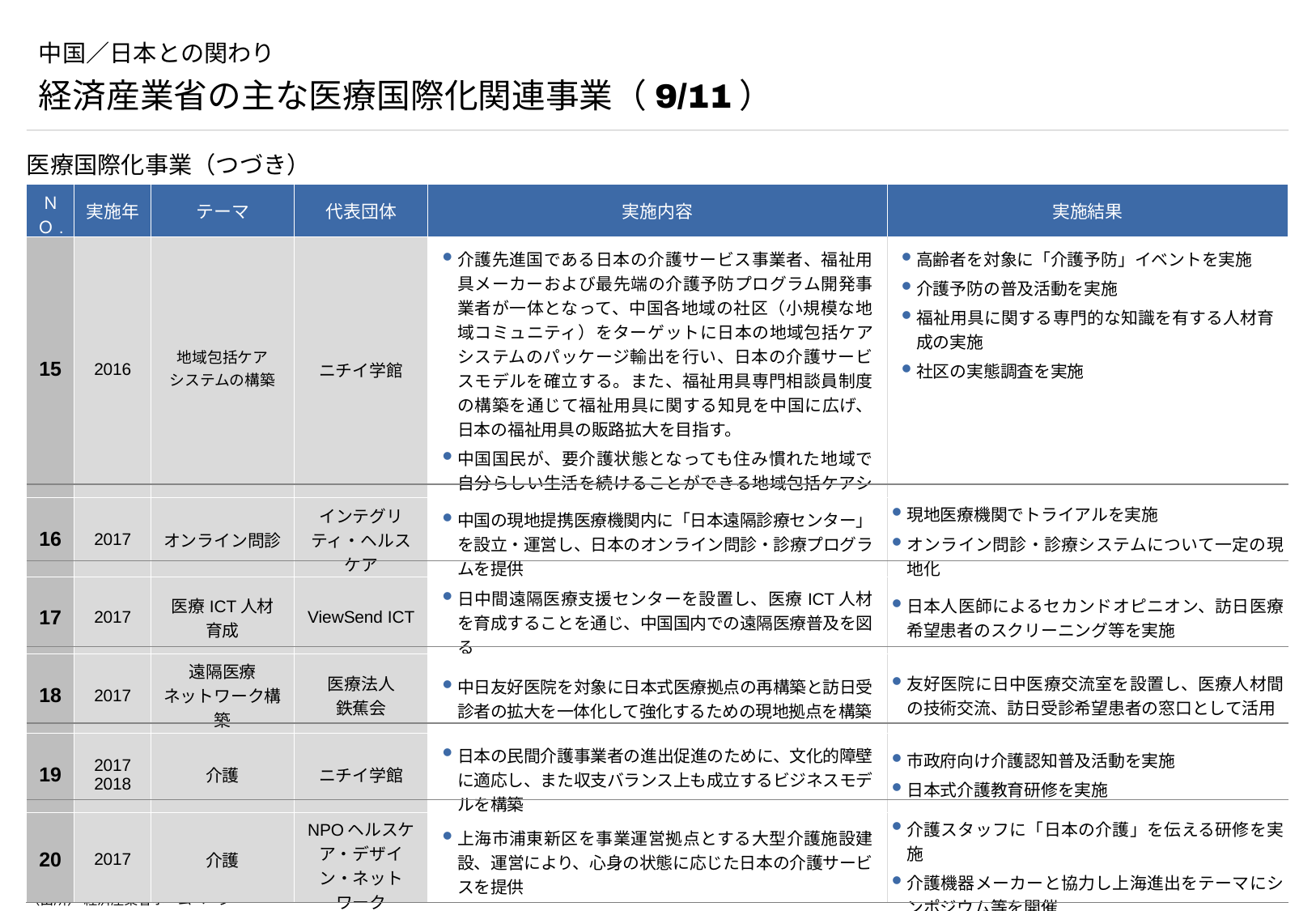

# 中国／日本との関わり
経済産業省の主な医療国際化関連事業（9/11）
医療国際化事業（つづき）
| ＮＯ. | 実施年 | テーマ | 代表団体 | 実施内容 | 実施結果 |
| --- | --- | --- | --- | --- | --- |
| 15 | 2016 | 地域包括ケア システムの構築 | ニチイ学館 | 介護先進国である日本の介護サービス事業者、福祉用具メーカーおよび最先端の介護予防プログラム開発事業者が一体となって、中国各地域の社区（小規模な地域コミュニティ）をターゲットに日本の地域包括ケアシステムのパッケージ輸出を行い、日本の介護サービスモデルを確立する。また、福祉用具専門相談員制度の構築を通じて福祉用具に関する知見を中国に広げ、日本の福祉用具の販路拡大を目指す。 中国国民が、要介護状態となっても住み慣れた地域で自分らしい生活を続けることができる地域包括ケアシステムを行政関係者、医療機関、民間事業者と共に築き、戦略的互恵関係を構築する。 | 高齢者を対象に「介護予防」イベントを実施 介護予防の普及活動を実施 福祉用具に関する専門的な知識を有する人材育成の実施 社区の実態調査を実施 |
| 16 | 2017 | オンライン問診 | インテグリティ・ヘルスケア | 中国の現地提携医療機関内に「日本遠隔診療センター」を設立・運営し、日本のオンライン問診・診療プログラムを提供 | 現地医療機関でトライアルを実施 オンライン問診・診療システムについて一定の現地化 |
| 17 | 2017 | 医療ICT人材 育成 | ViewSend ICT | 日中間遠隔医療支援センターを設置し、医療ICT人材を育成することを通じ、中国国内での遠隔医療普及を図る | 日本人医師によるセカンドオピニオン、訪日医療希望患者のスクリーニング等を実施 |
| 18 | 2017 | 遠隔医療 ネットワーク構築 | 医療法人 鉄蕉会 | 中日友好医院を対象に日本式医療拠点の再構築と訪日受診者の拡大を一体化して強化するための現地拠点を構築 | 友好医院に日中医療交流室を設置し、医療人材間の技術交流、訪日受診希望患者の窓口として活用 |
| 19 | 2017 2018 | 介護 | ニチイ学館 | 日本の民間介護事業者の進出促進のために、文化的障壁に適応し、また収支バランス上も成立するビジネスモデルを構築 | 市政府向け介護認知普及活動を実施 日本式介護教育研修を実施 |
| 20 | 2017 | 介護 | NPOヘルスケア・デザイン・ネットワーク | 上海市浦東新区を事業運営拠点とする大型介護施設建設、運営により、心身の状態に応じた日本の介護サービスを提供 | 介護スタッフに「日本の介護」を伝える研修を実施 介護機器メーカーと協力し上海進出をテーマにシンポジウム等を開催 |
（出所） 経済産業省ホームページ